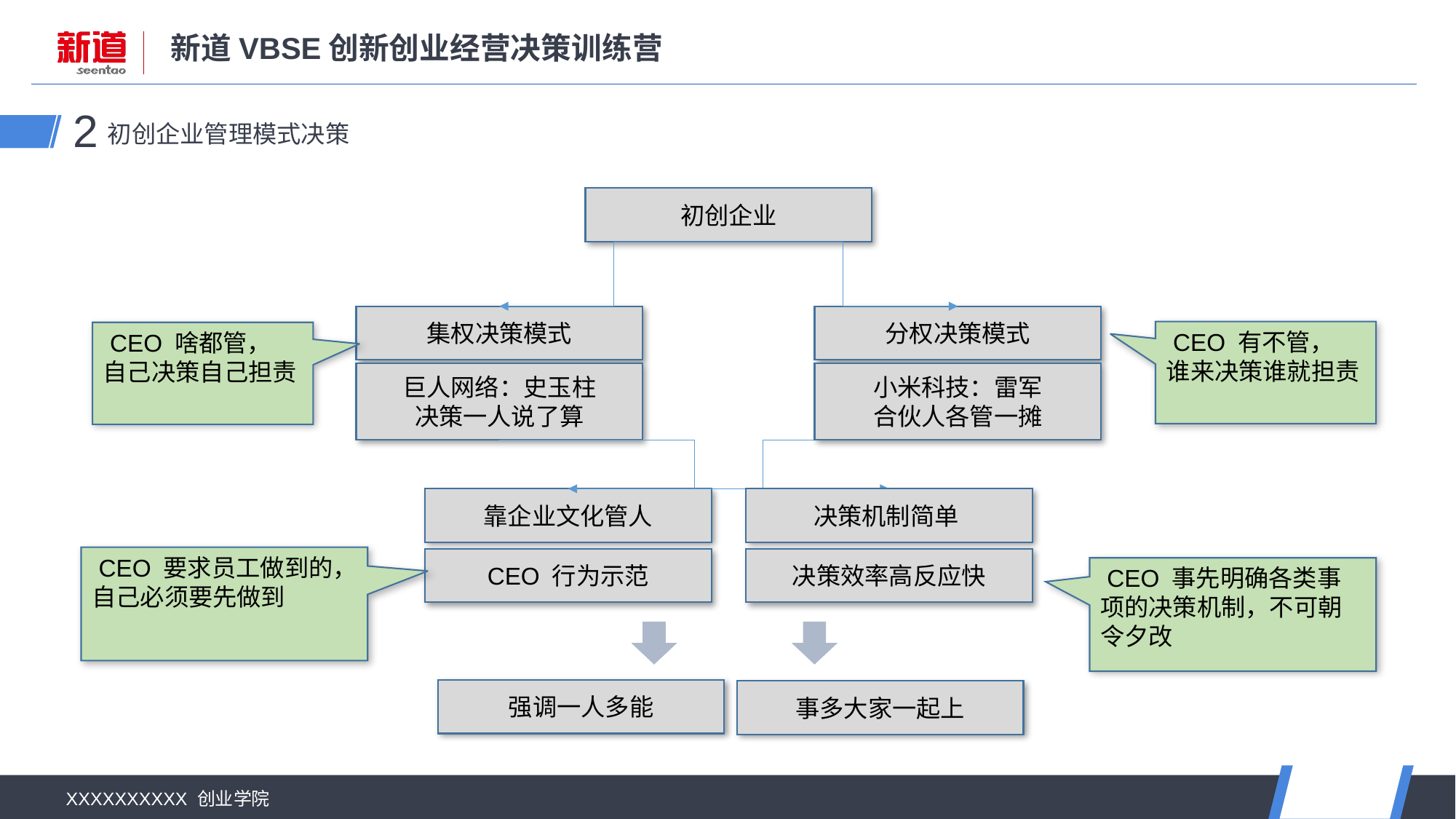

初创企业管理模式决策
2
初创企业
分权决策模式
 CEO 有不管，
谁来决策谁就担责
小米科技：雷军
合伙人各管一摊
集权决策模式
 CEO 啥都管，
自己决策自己担责
巨人网络：史玉柱
决策一人说了算
决策机制简单
决策效率高反应快
 CEO 事先明确各类事项的决策机制，不可朝令夕改
靠企业文化管人
 CEO 要求员工做到的，自己必须要先做到
CEO 行为示范

强调一人多能
事多大家一起上